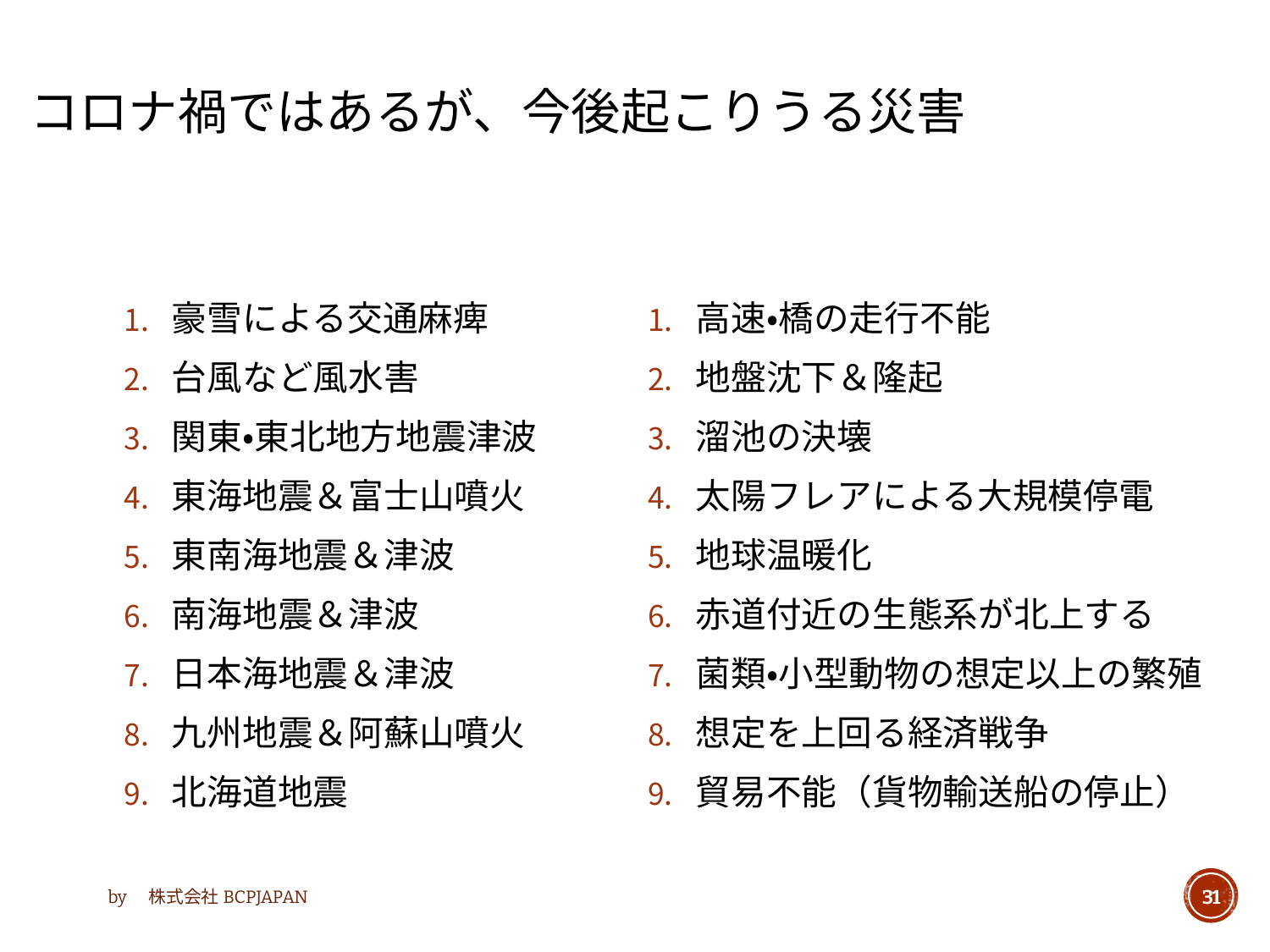

# コロナ禍ではあるが、今後起こりうる災害
豪雪による交通麻痺
台風など風水害
関東・東北地方地震津波
東海地震＆富士山噴火
東南海地震＆津波
南海地震＆津波
日本海地震＆津波
九州地震＆阿蘇山噴火
北海道地震

高速・橋の走行不能
地盤沈下＆隆起
溜池の決壊
太陽フレアによる大規模停電
地球温暖化
赤道付近の生態系が北上する
菌類・小型動物の想定以上の繁殖
想定を上回る経済戦争
貿易不能（貨物輸送船の停止）

by　株式会社BCPJAPAN
31